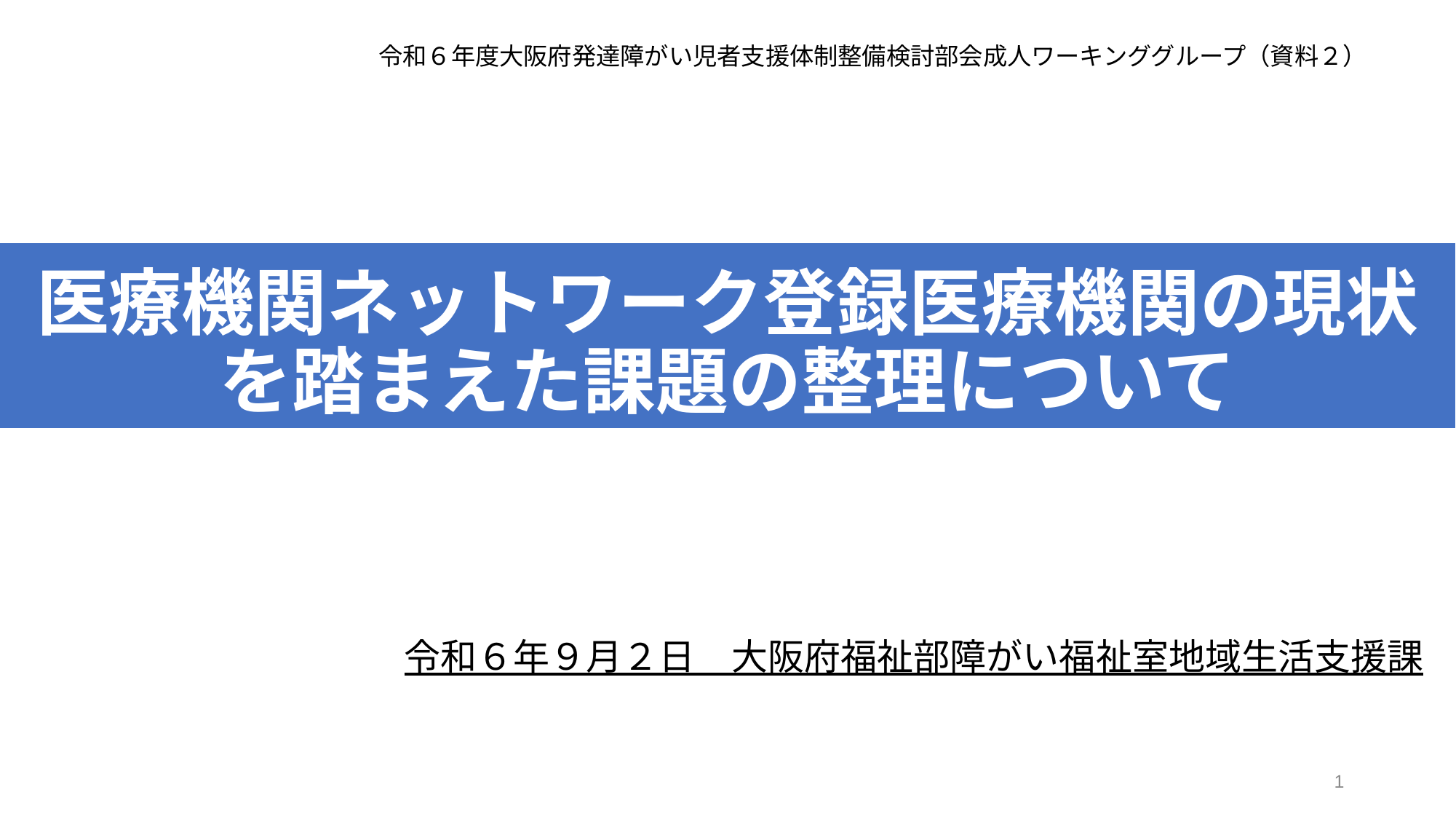

令和６年度大阪府発達障がい児者支援体制整備検討部会成人ワーキンググループ（資料２）
# 医療機関ネットワーク登録医療機関の現状を踏まえた課題の整理について
令和６年９月２日　大阪府福祉部障がい福祉室地域生活支援課
1